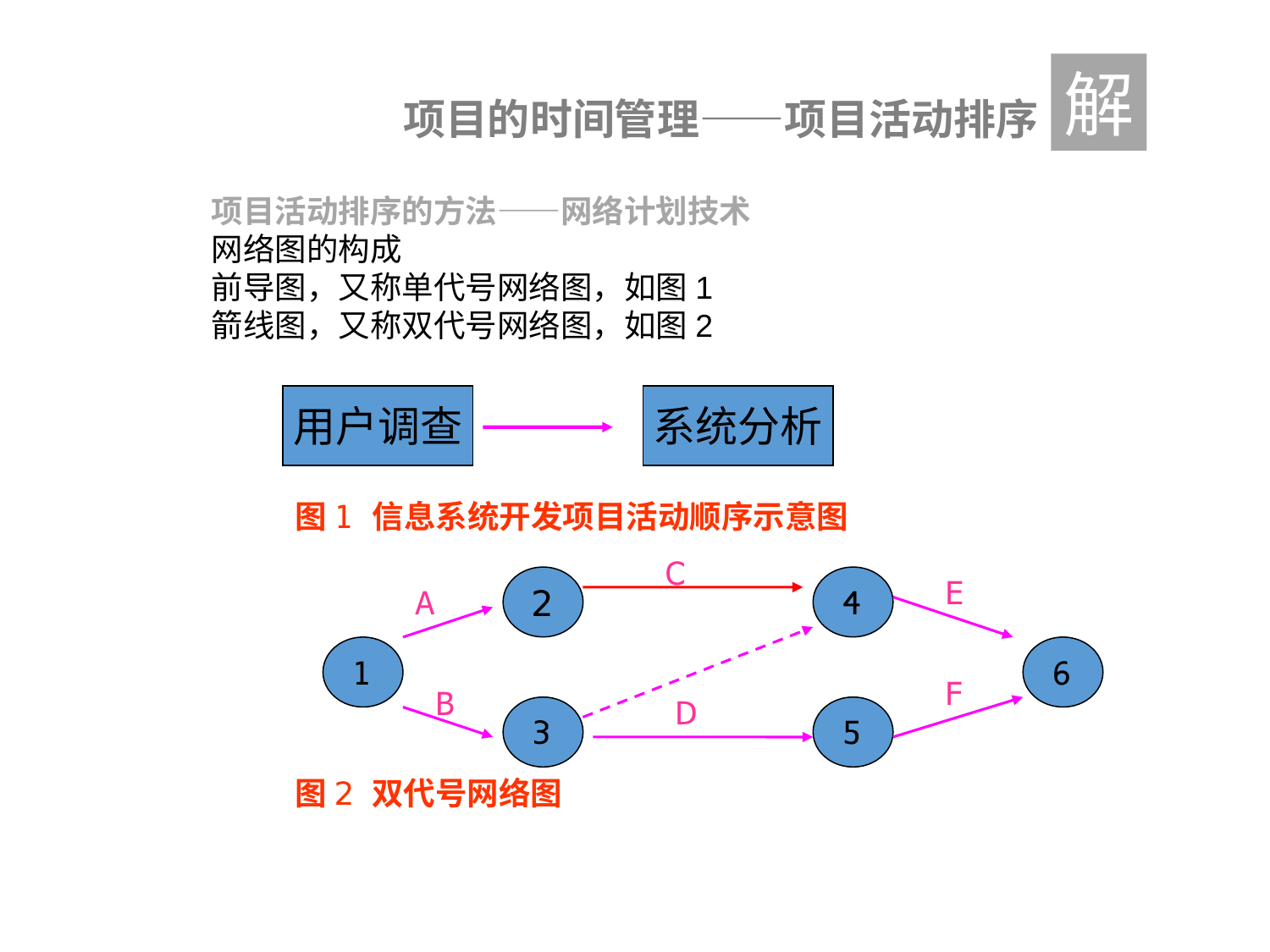

解
项目的时间管理——项目活动排序
项目活动排序的方法——网络计划技术
网络图的构成
前导图，又称单代号网络图，如图1
箭线图，又称双代号网络图，如图2
用户调查
系统分析

图1 信息系统开发项目活动顺序示意图
C
2
4
E
A

1
6
F
B
D
3
5

图2 双代号网络图